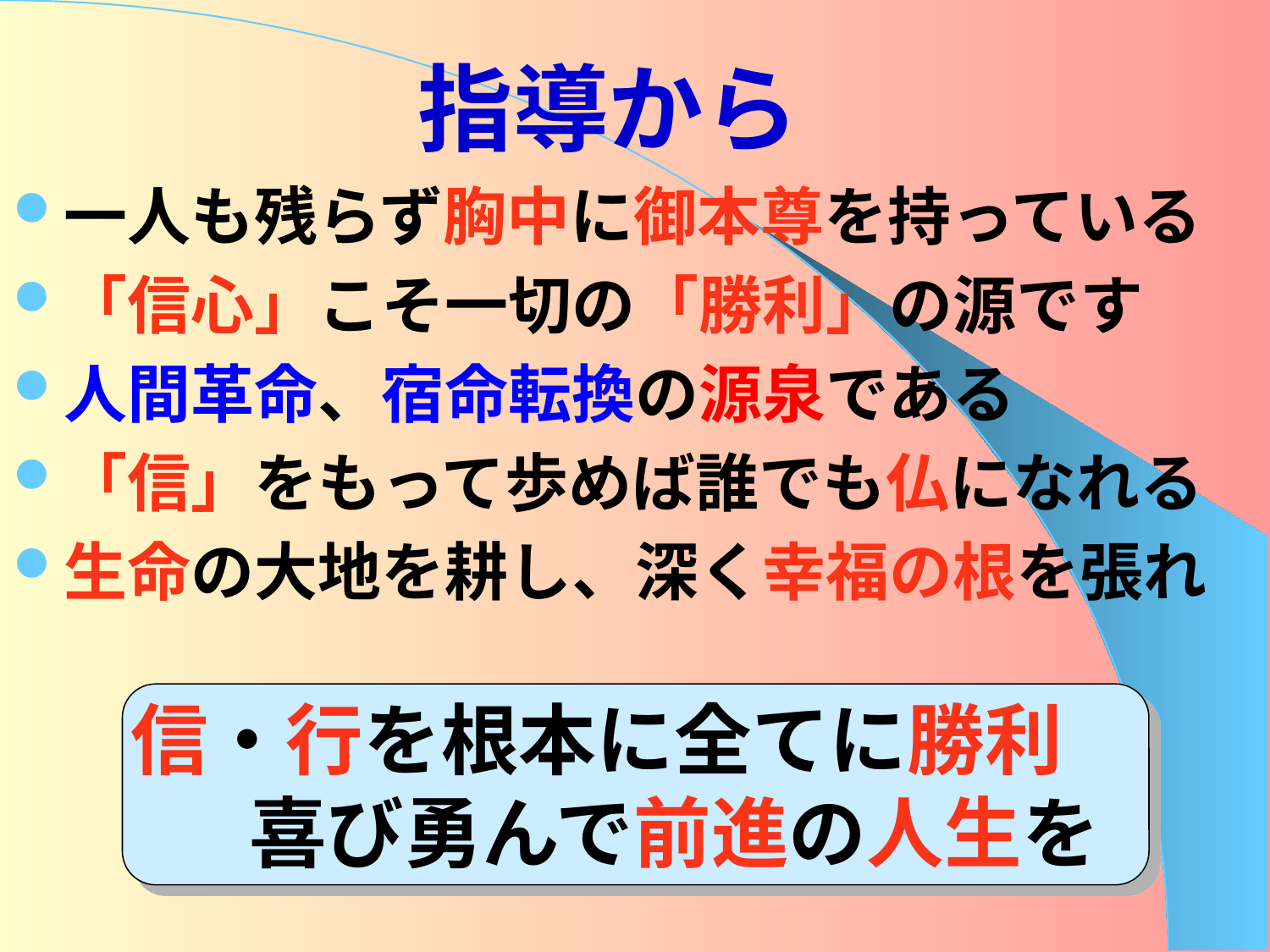

# 指導から
一人も残らず胸中に御本尊を持っている
「信心」こそ一切の「勝利」の源です
人間革命、宿命転換の源泉である
「信」をもって歩めば誰でも仏になれる
生命の大地を耕し、深く幸福の根を張れ
信・行を根本に全てに勝利
　喜び勇んで前進の人生を